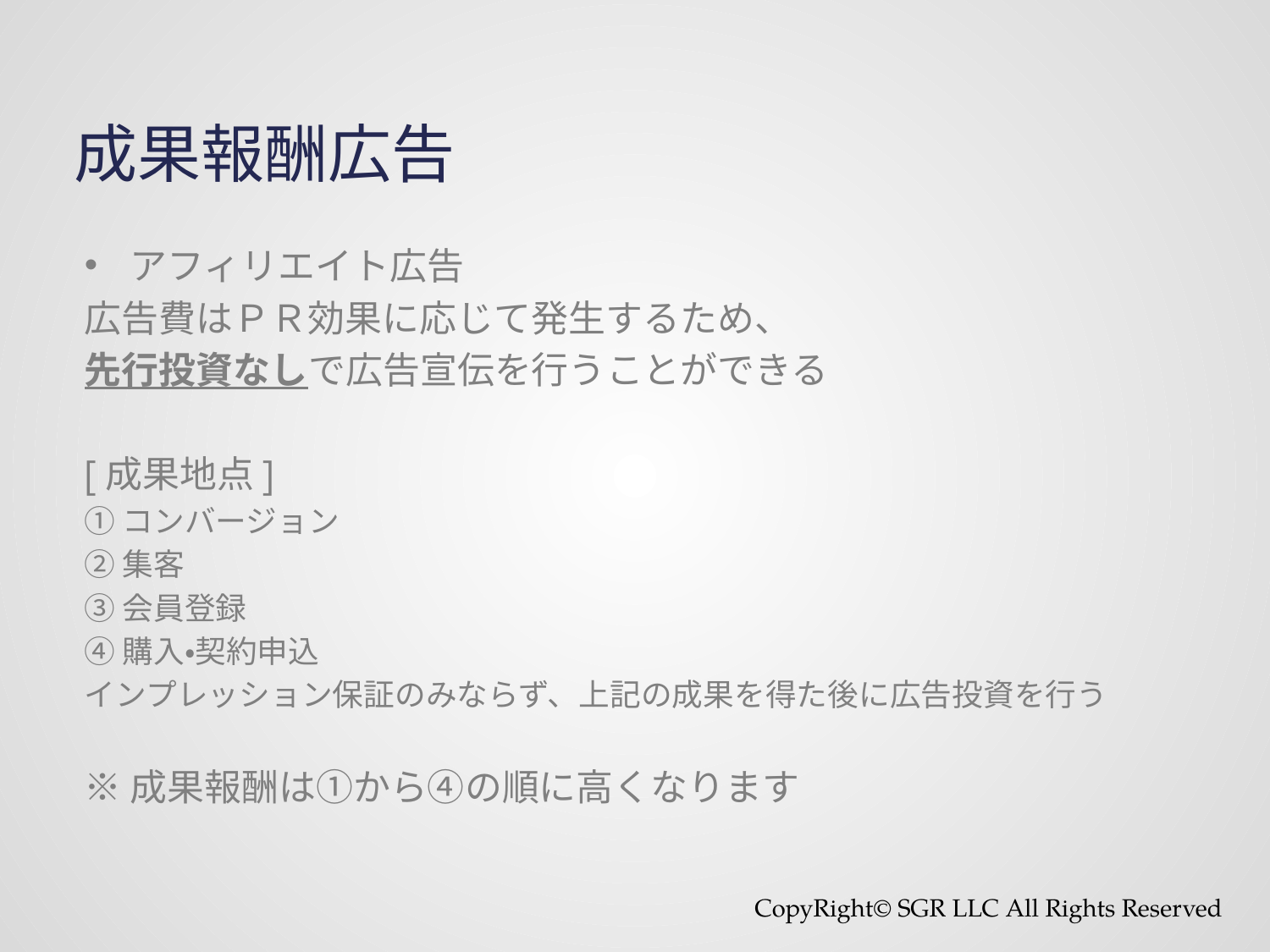

# 成果報酬広告
アフィリエイト広告
広告費はＰＲ効果に応じて発生するため、
先行投資なしで広告宣伝を行うことができる

[成果地点]
①コンバージョン
②集客
③会員登録
④購入・契約申込
インプレッション保証のみならず、上記の成果を得た後に広告投資を行う

※成果報酬は①から④の順に高くなります
CopyRight© SGR LLC All Rights Reserved